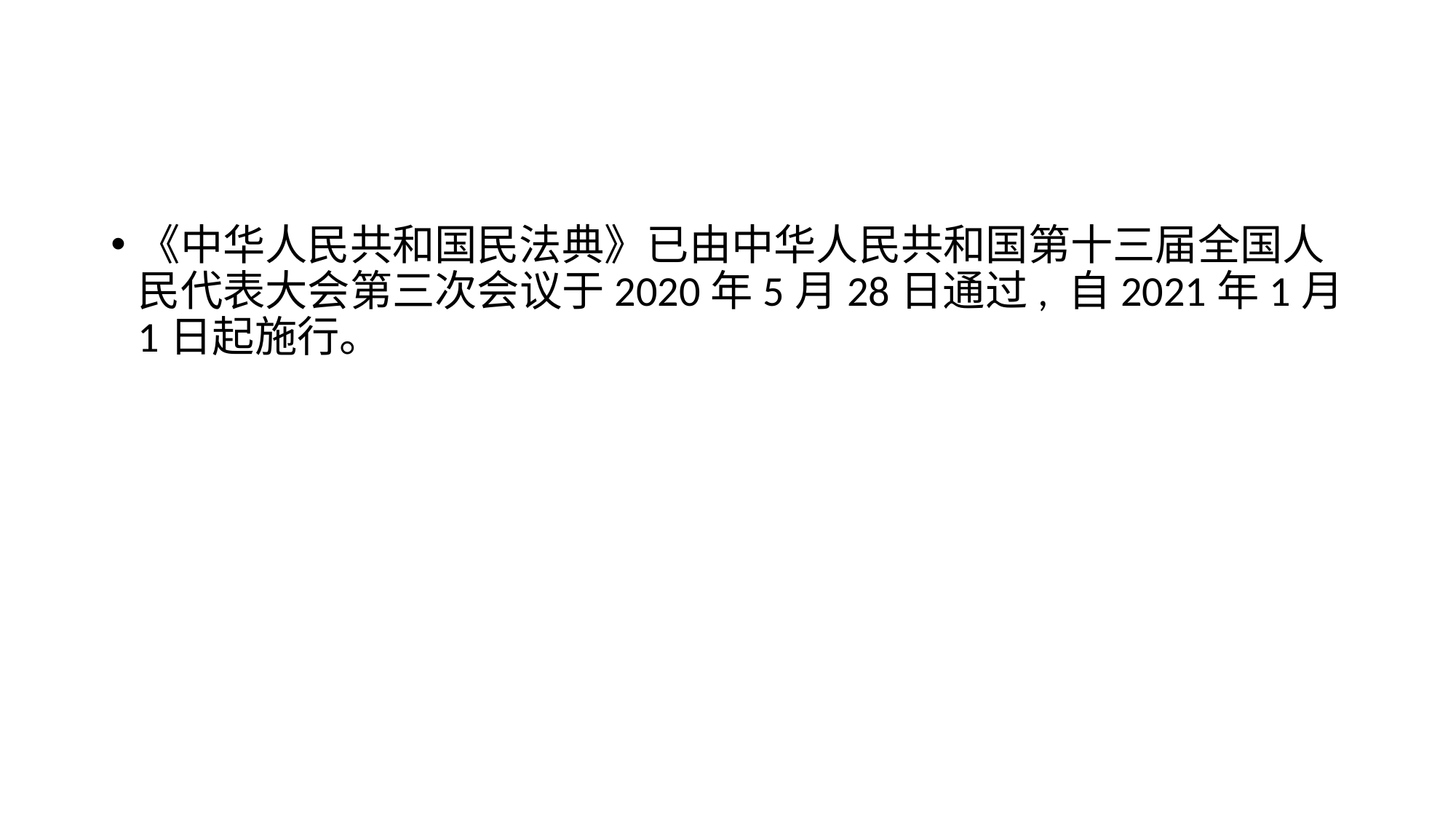

《中华人民共和国民法典》已由中华人民共和国第十三届全国人民代表大会第三次会议于2020年5月28日通过, 自2021年1月1日起施行。